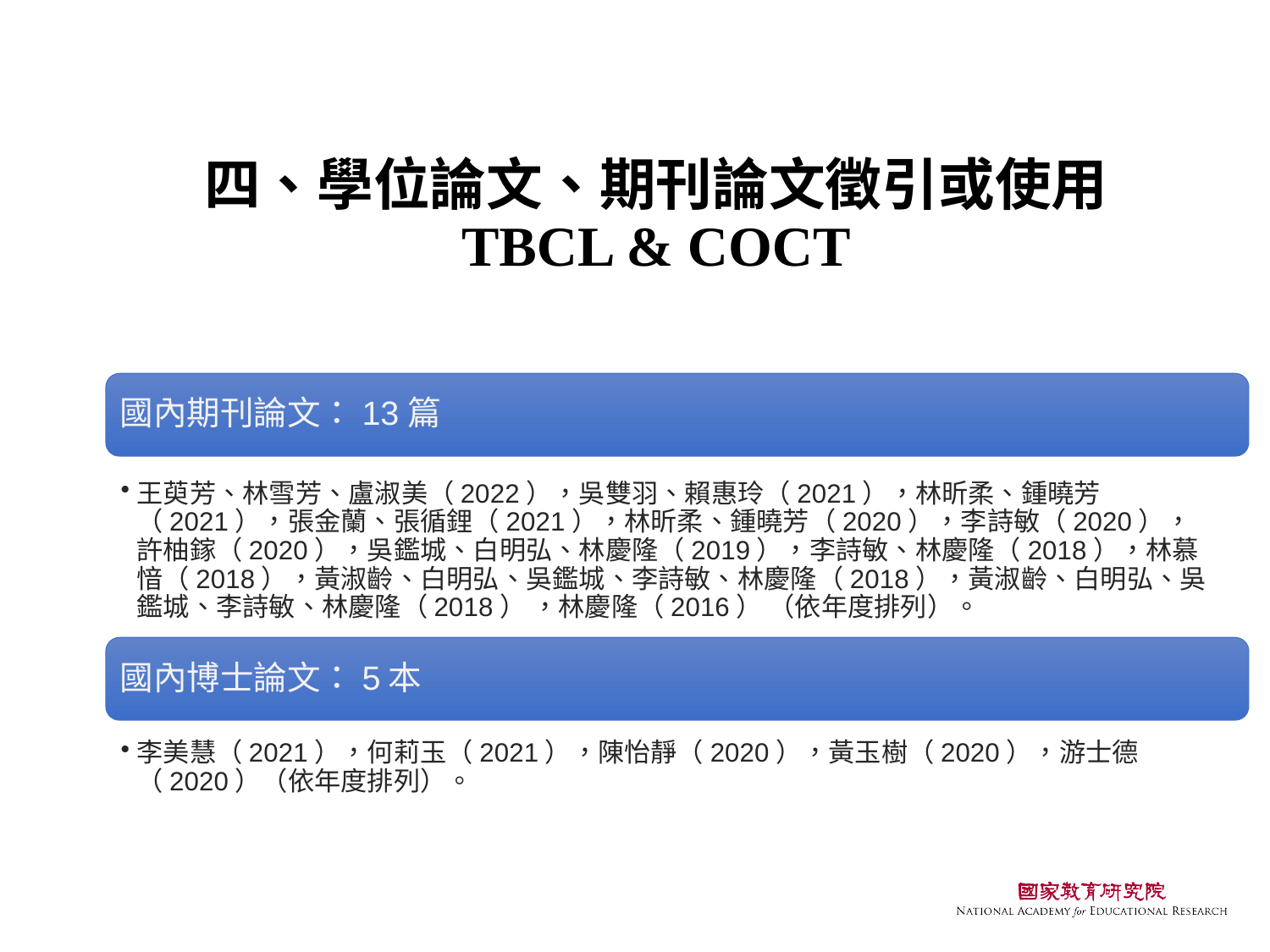

四、學位論文、期刊論文徵引或使用
TBCL & COCT
國內期刊論文：13篇
王萸芳、林雪芳、盧淑美（2022），吳雙羽、賴惠玲（2021），林昕柔、鍾曉芳（2021），張金蘭、張循鋰（2021），林昕柔、鍾曉芳（2020），李詩敏（2020），許柚鎵（2020），吳鑑城、白明弘、林慶隆（2019），李詩敏、林慶隆（2018），林慕愔（2018），黃淑齡、白明弘、吳鑑城、李詩敏、林慶隆（2018），黃淑齡、白明弘、吳鑑城、李詩敏、林慶隆（2018） ，林慶隆（2016） （依年度排列）。
國內博士論文：5本
李美慧（2021），何莉玉（2021），陳怡靜（2020），黃玉樹（2020），游士德（2020）（依年度排列）。